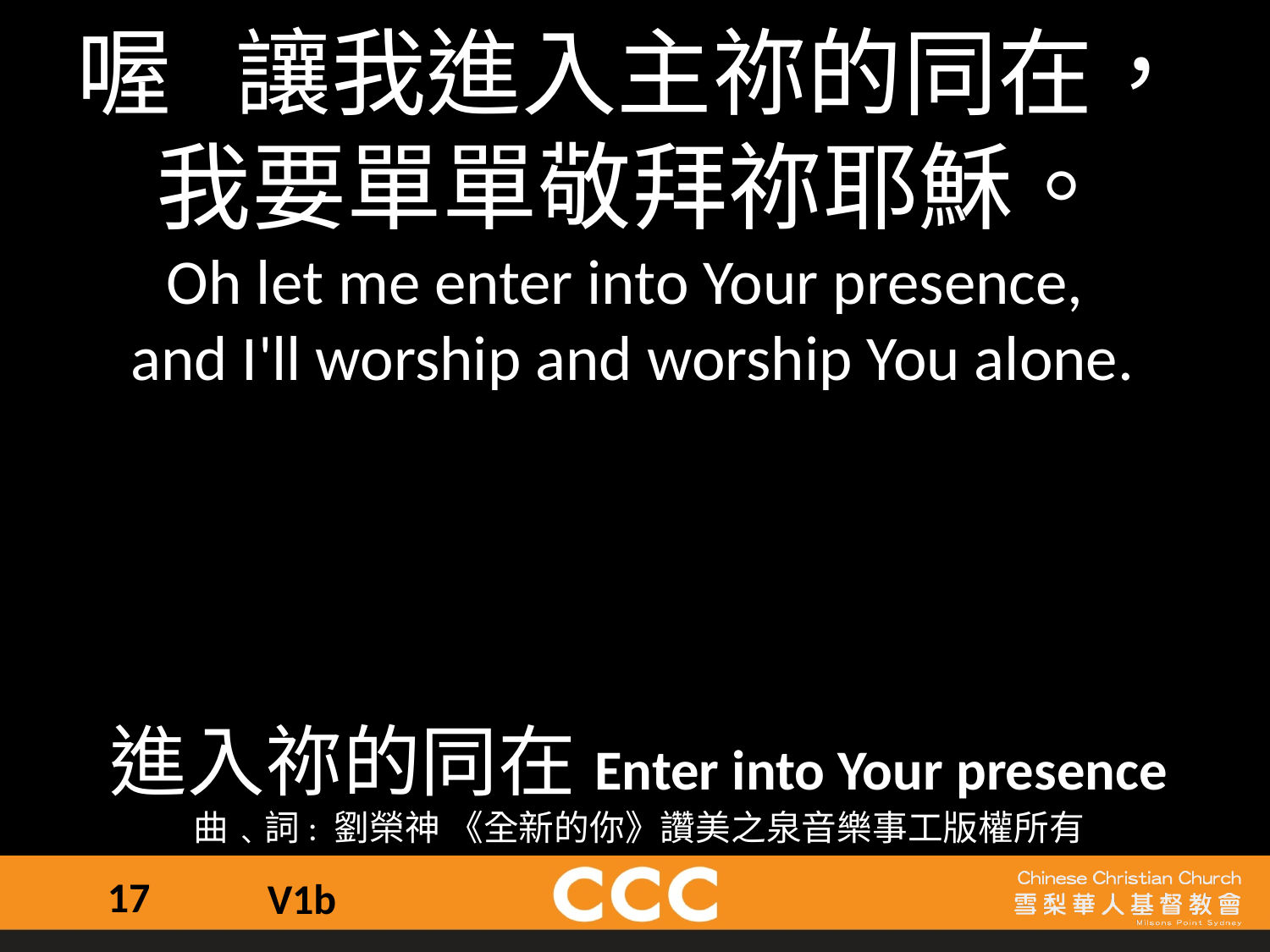

喔   讓我進入主祢的同在，
我要單單敬拜祢耶穌。
Oh let me enter into Your presence,
and I'll worship and worship You alone.

進入祢的同在Enter into Your presence
曲﹑詞: 劉榮神 《全新的你》讚美之泉音樂事工版權所有

17
V1b